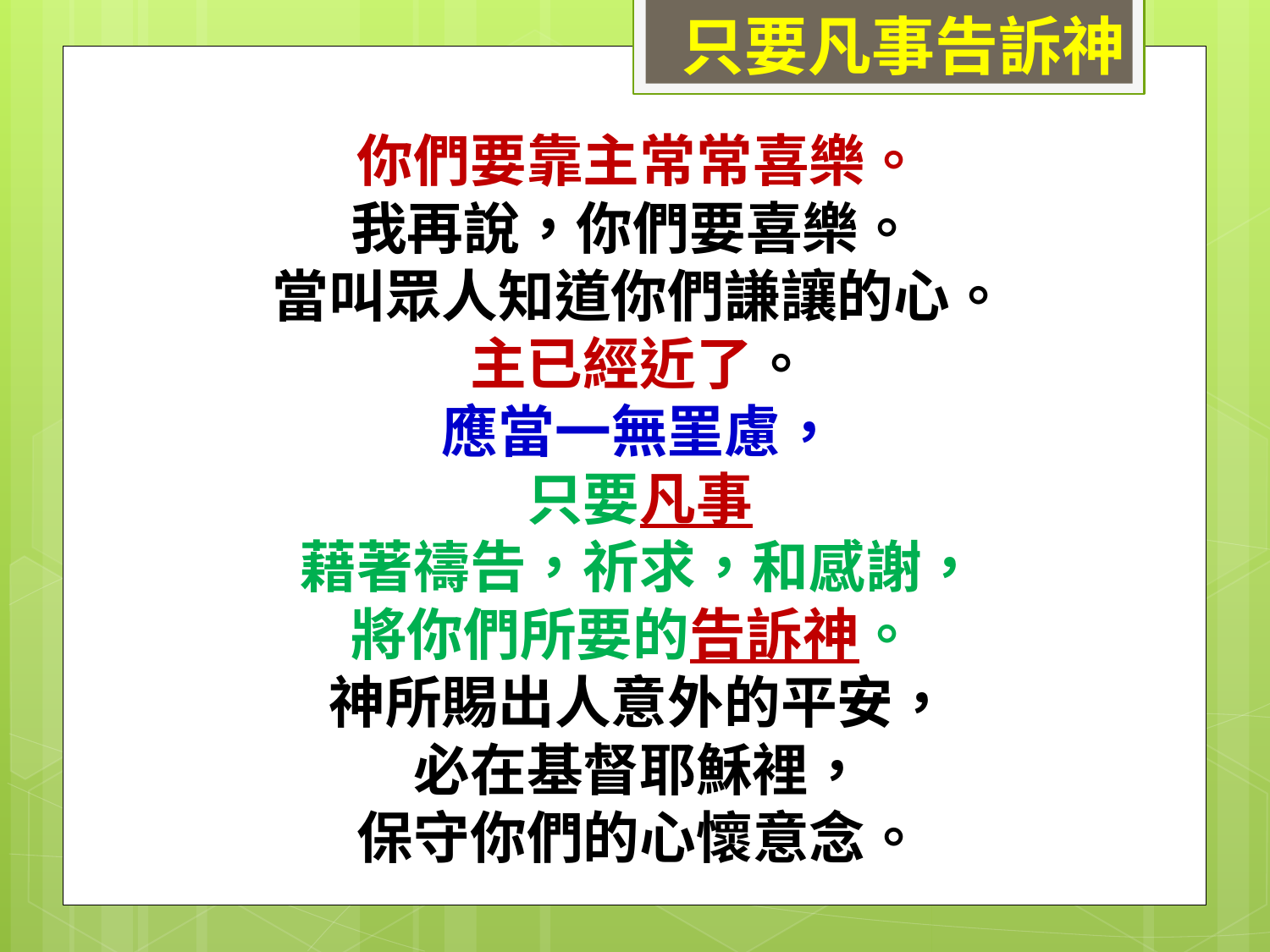

只要凡事告訴神
你們要靠主常常喜樂。
我再說，你們要喜樂。
當叫眾人知道你們謙讓的心。
主已經近了。
應當一無罣慮，
只要凡事
藉著禱告，祈求，和感謝，
將你們所要的告訴神。
神所賜出人意外的平安，
必在基督耶穌裡，
保守你們的心懷意念。